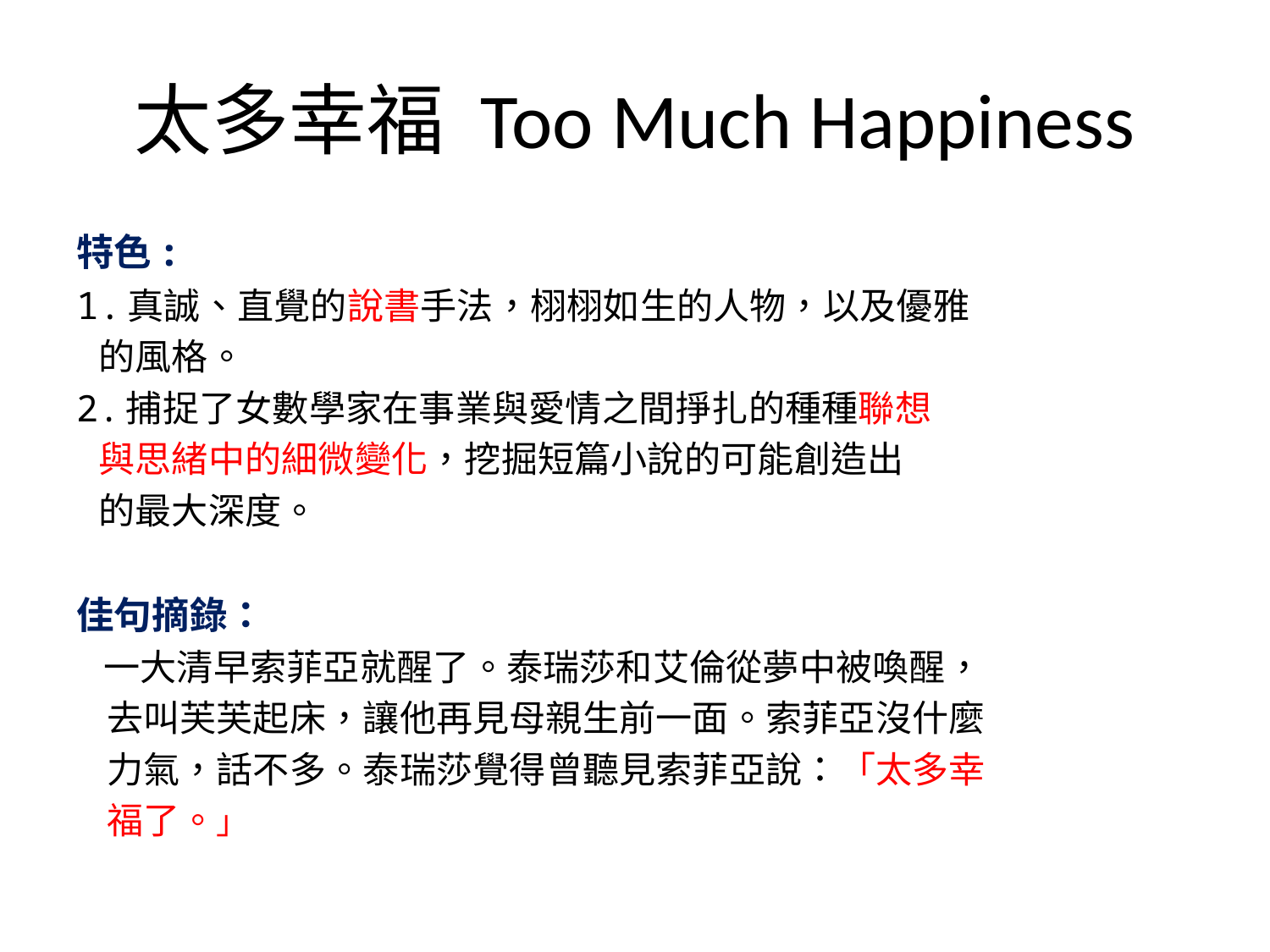

# 太多幸福 Too Much Happiness
特色:
1.真誠、直覺的說書手法，栩栩如生的人物，以及優雅
  的風格。
2.捕捉了女數學家在事業與愛情之間掙扎的種種聯想
  與思緒中的細微變化，挖掘短篇小說的可能創造出
  的最大深度。

佳句摘錄：
   一大清早索菲亞就醒了。泰瑞莎和艾倫從夢中被喚醒，
   去叫芙芙起床，讓他再見母親生前一面。索菲亞沒什麼
   力氣，話不多。泰瑞莎覺得曾聽見索菲亞說：「太多幸
   福了。」